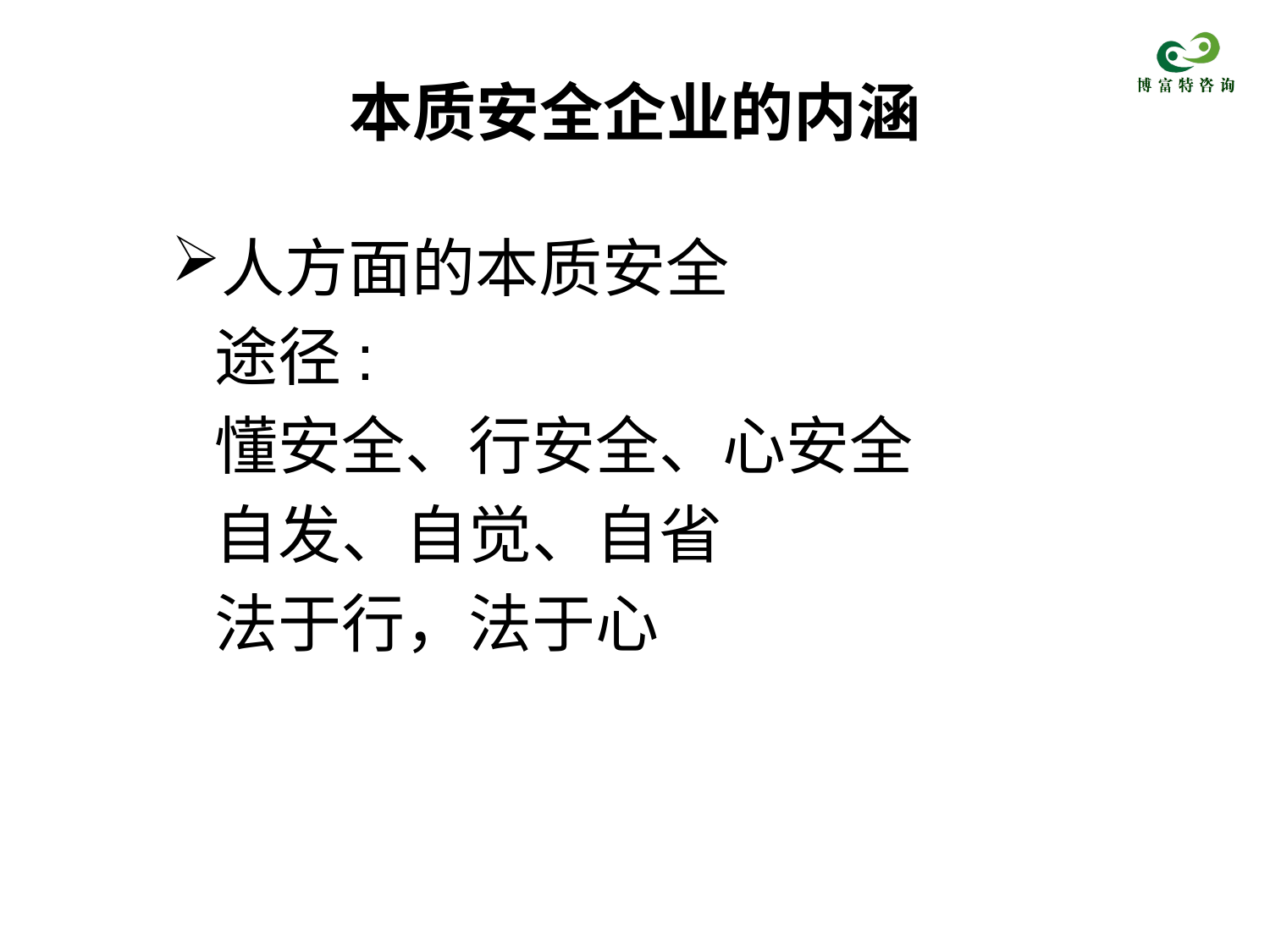

# 本质安全企业的内涵
人方面的本质安全
  途径:
  懂安全、行安全、心安全
  自发、自觉、自省
  法于行，法于心